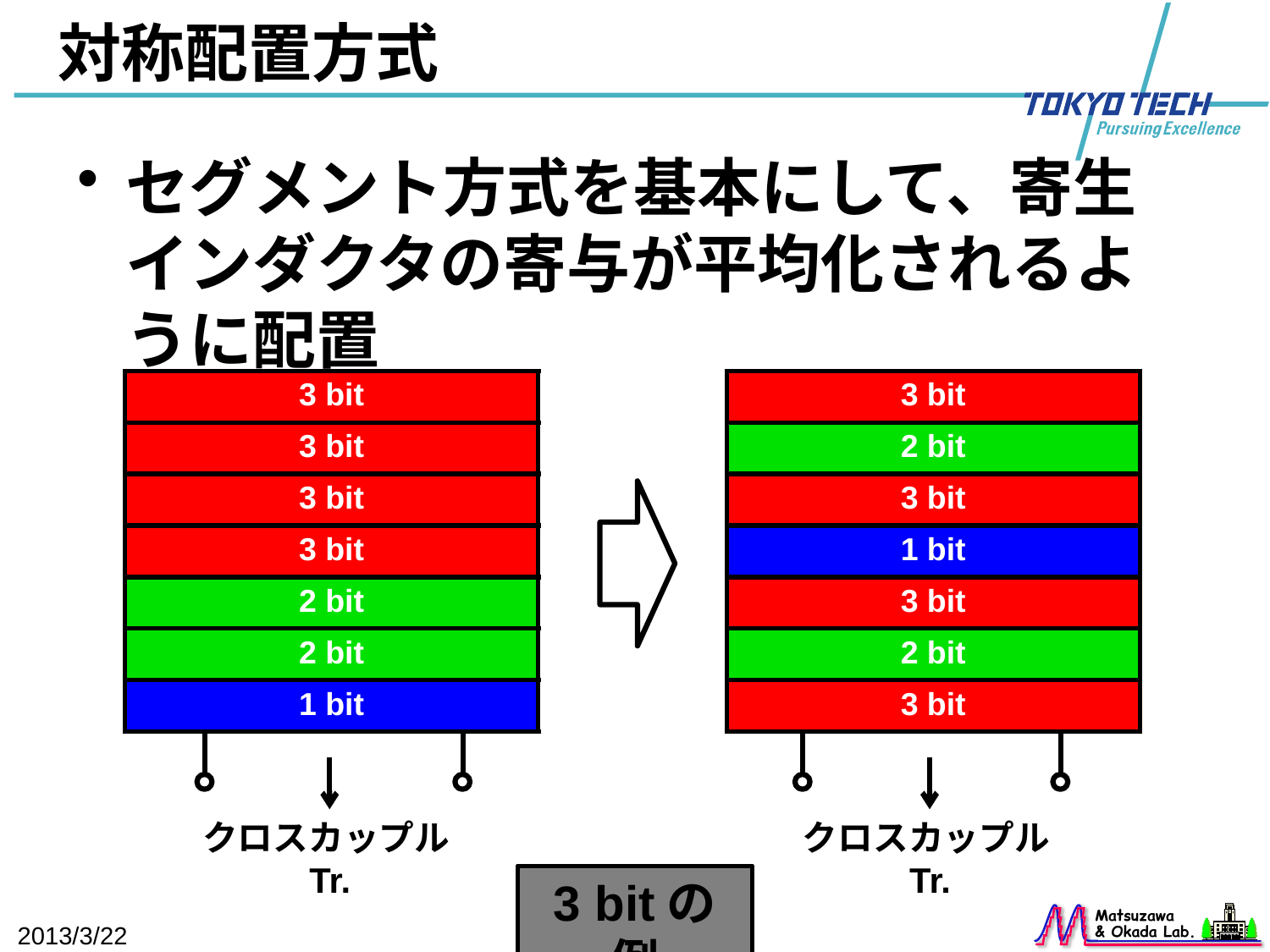

# 対称配置方式
セグメント方式を基本にして、寄生インダクタの寄与が平均化されるように配置
| 3 bit |
| --- |
| 3 bit |
| 3 bit |
| 3 bit |
| 2 bit |
| 2 bit |
| 1 bit |
| 3 bit |
| --- |
| 2 bit |
| 3 bit |
| 1 bit |
| 3 bit |
| 2 bit |
| 3 bit |

クロスカップルTr.
クロスカップルTr.
3 bitの例
2013/3/22